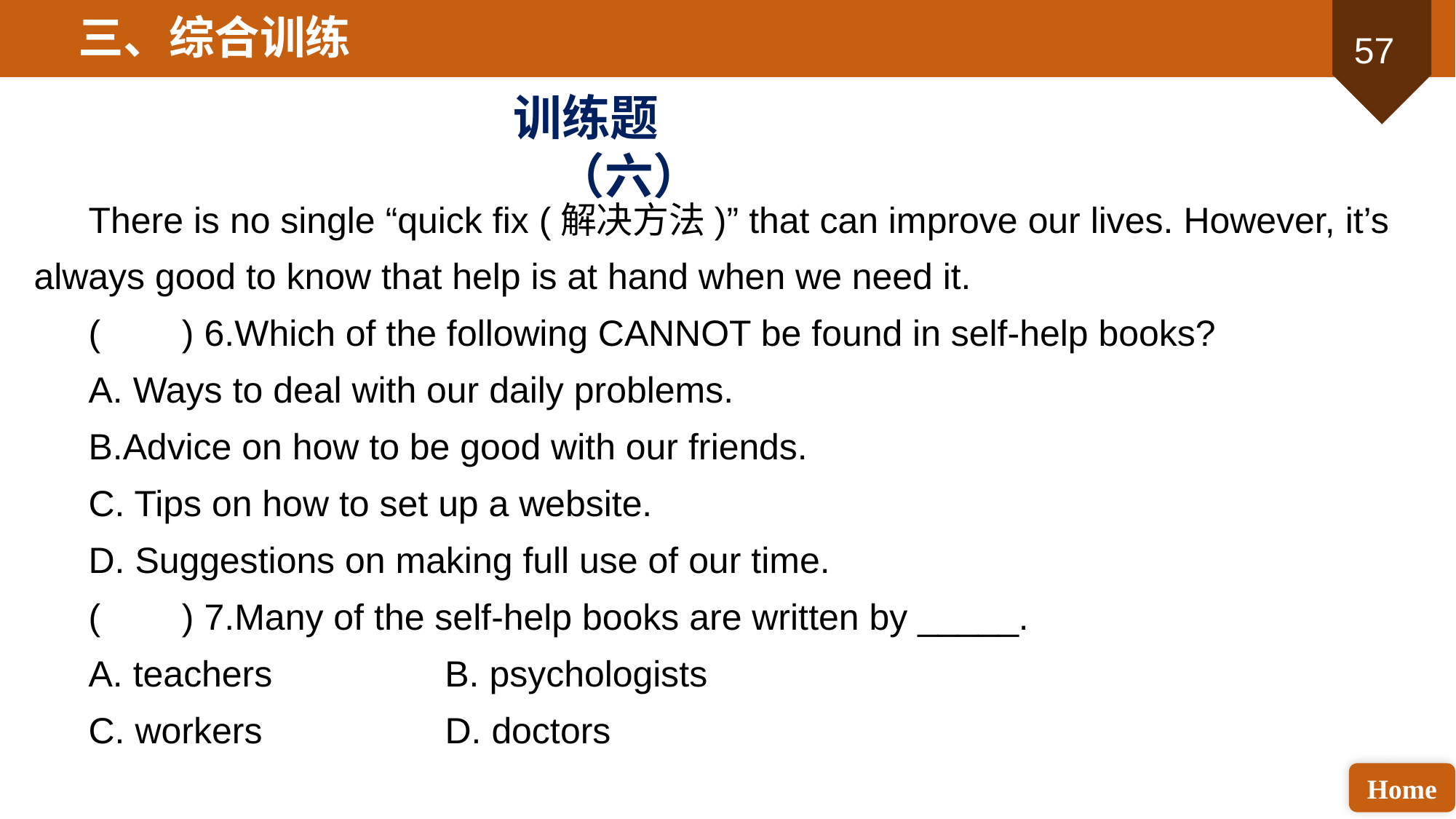

三、综合训练
训练题（六）
There is no single “quick fix (解决方法)” that can improve our lives. However, it’s always good to know that help is at hand when we need it.
(        ) 6.Which of the following CANNOT be found in self-help books?
A. Ways to deal with our daily problems.
B.Advice on how to be good with our friends.
C. Tips on how to set up a website.
D. Suggestions on making full use of our time.
(        ) 7.Many of the self-help books are written by _____.
A. teachers                 B. psychologists
C. workers                  D. doctors